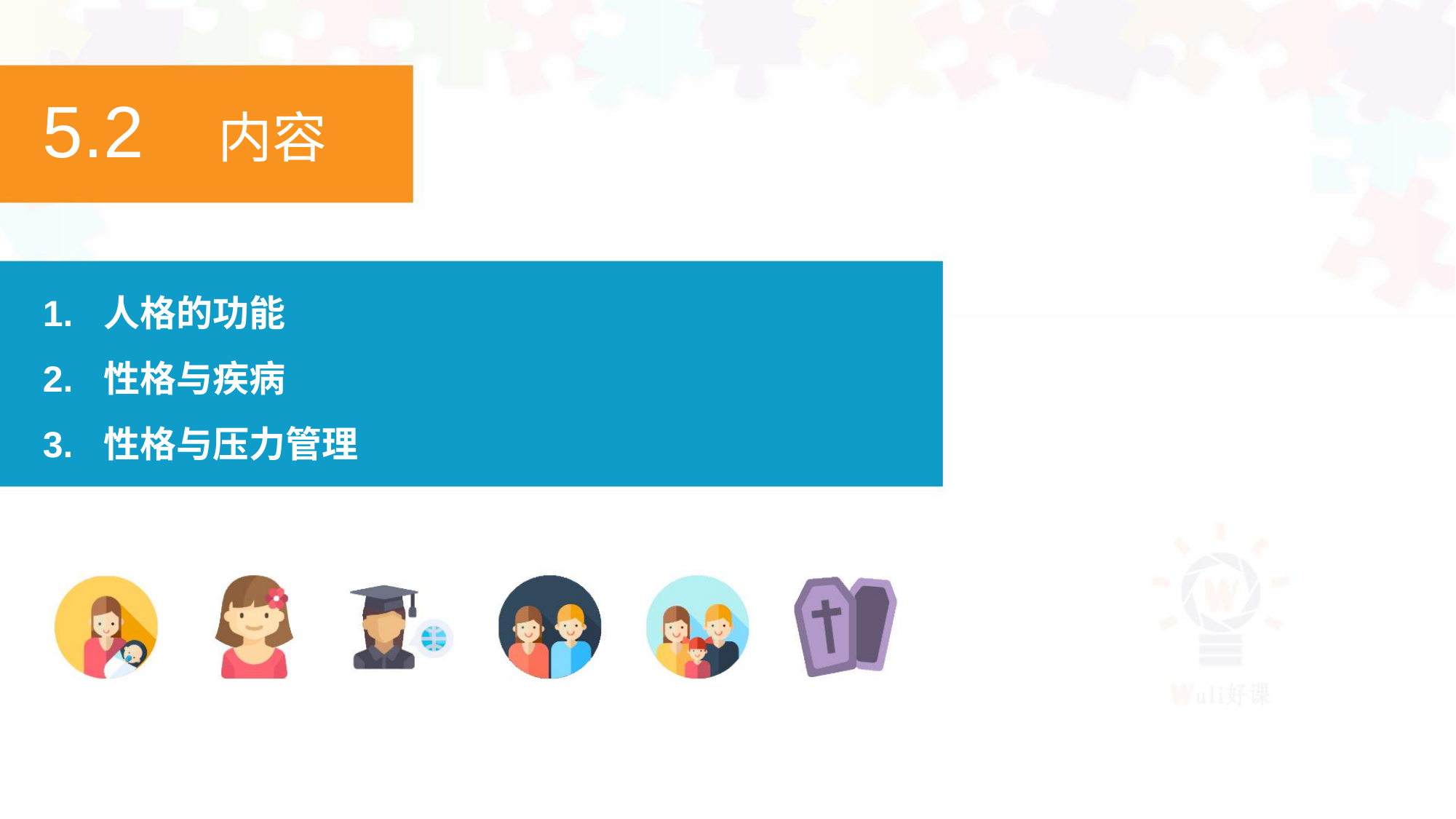

5.2 内容
1. 人格的功能
2. 性格与疾病
3. 性格与压力管理